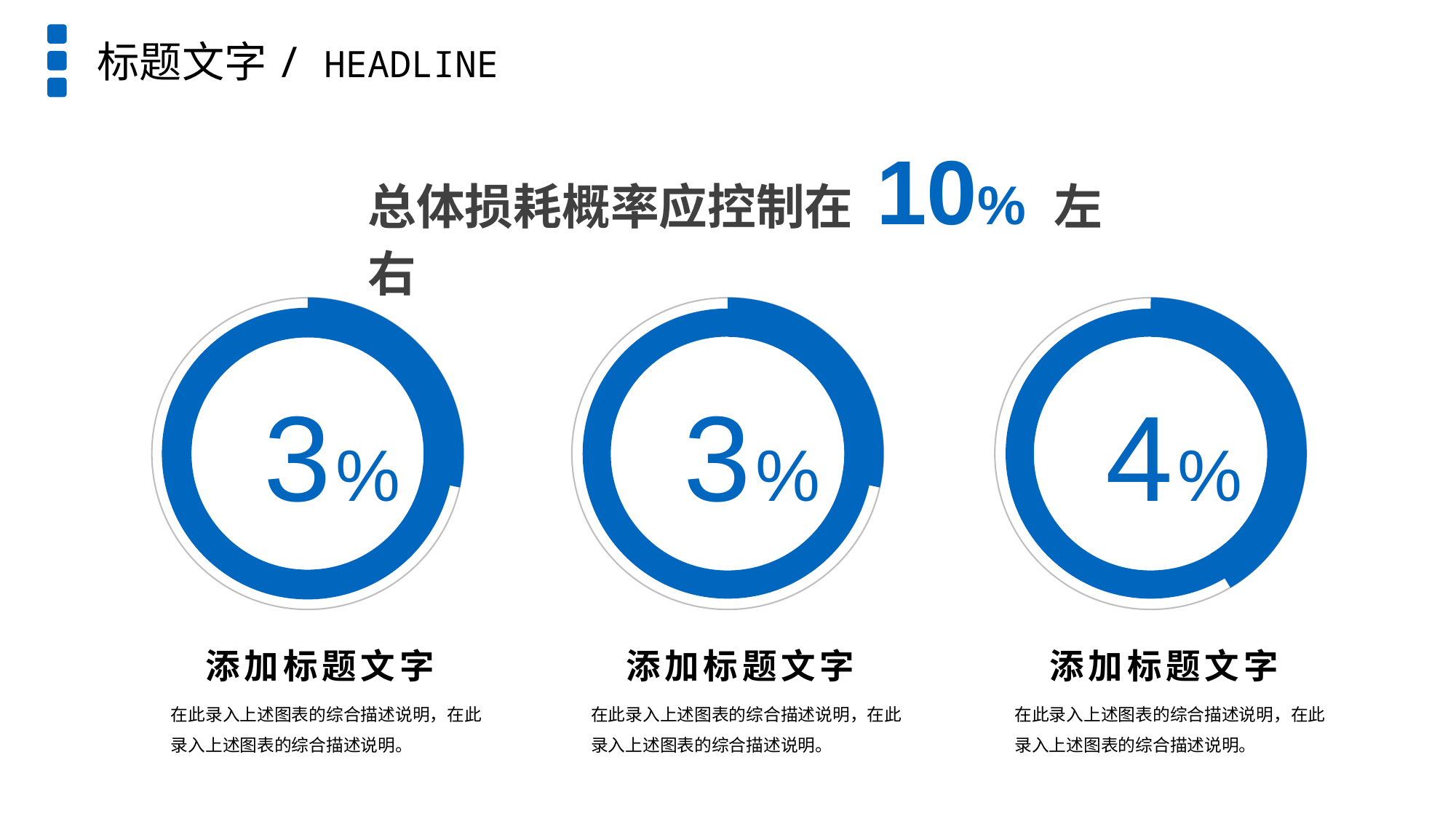

标题文字/ HEADLINE
总体损耗概率应控制在 10% 左右

3%
3%
4%
添加标题文字
添加标题文字
添加标题文字
在此录入上述图表的综合描述说明，在此录入上述图表的综合描述说明。
在此录入上述图表的综合描述说明，在此录入上述图表的综合描述说明。
在此录入上述图表的综合描述说明，在此录入上述图表的综合描述说明。